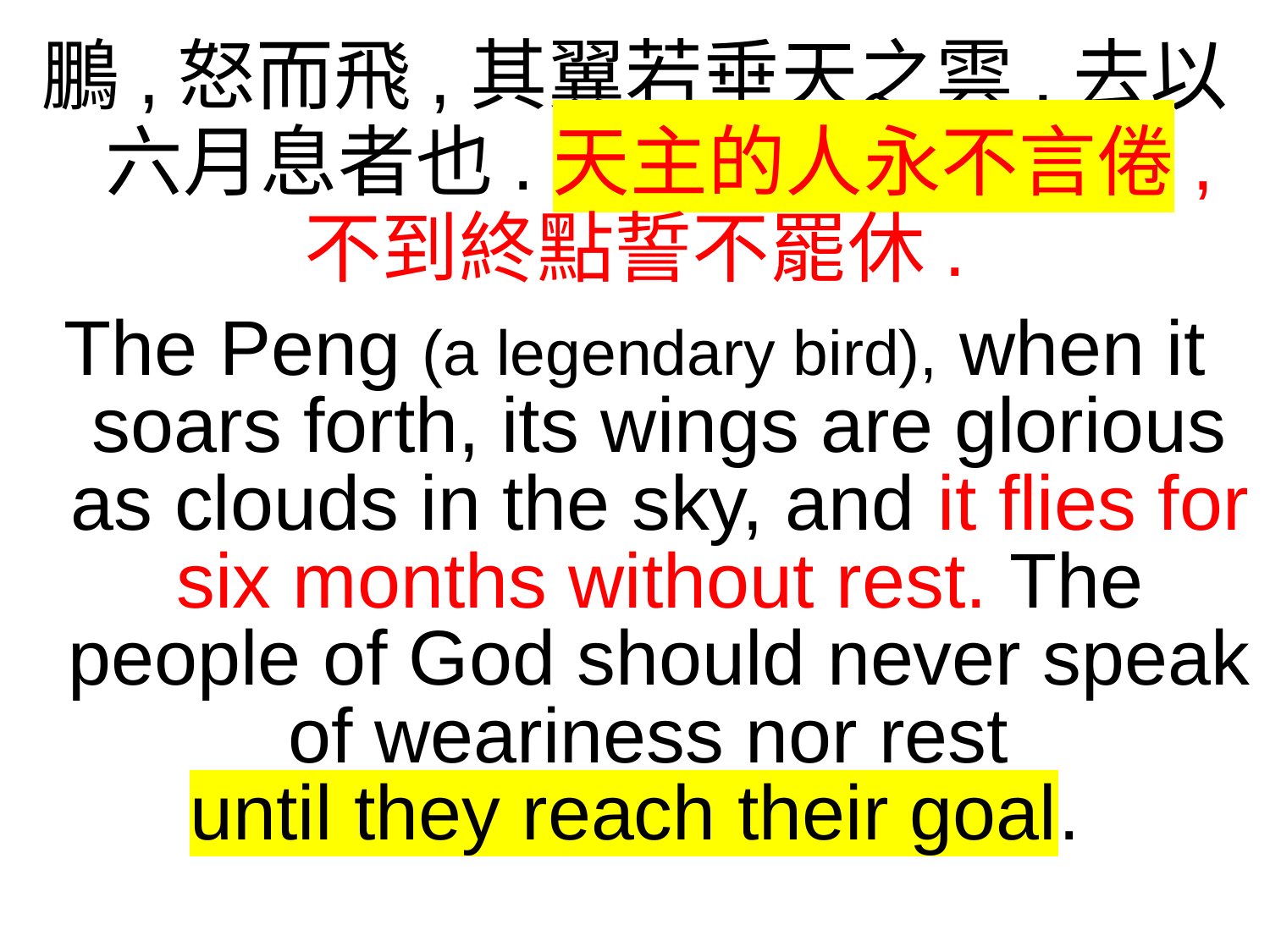

鵬,怒而飛,其翼若垂天之雲,去以六月息者也.天主的人永不言倦,
不到終點誓不罷休.
The Peng (a legendary bird), when it soars forth, its wings are glorious as clouds in the sky, and it flies for six months without rest. The people of God should never speak of weariness nor rest
until they reach their goal.